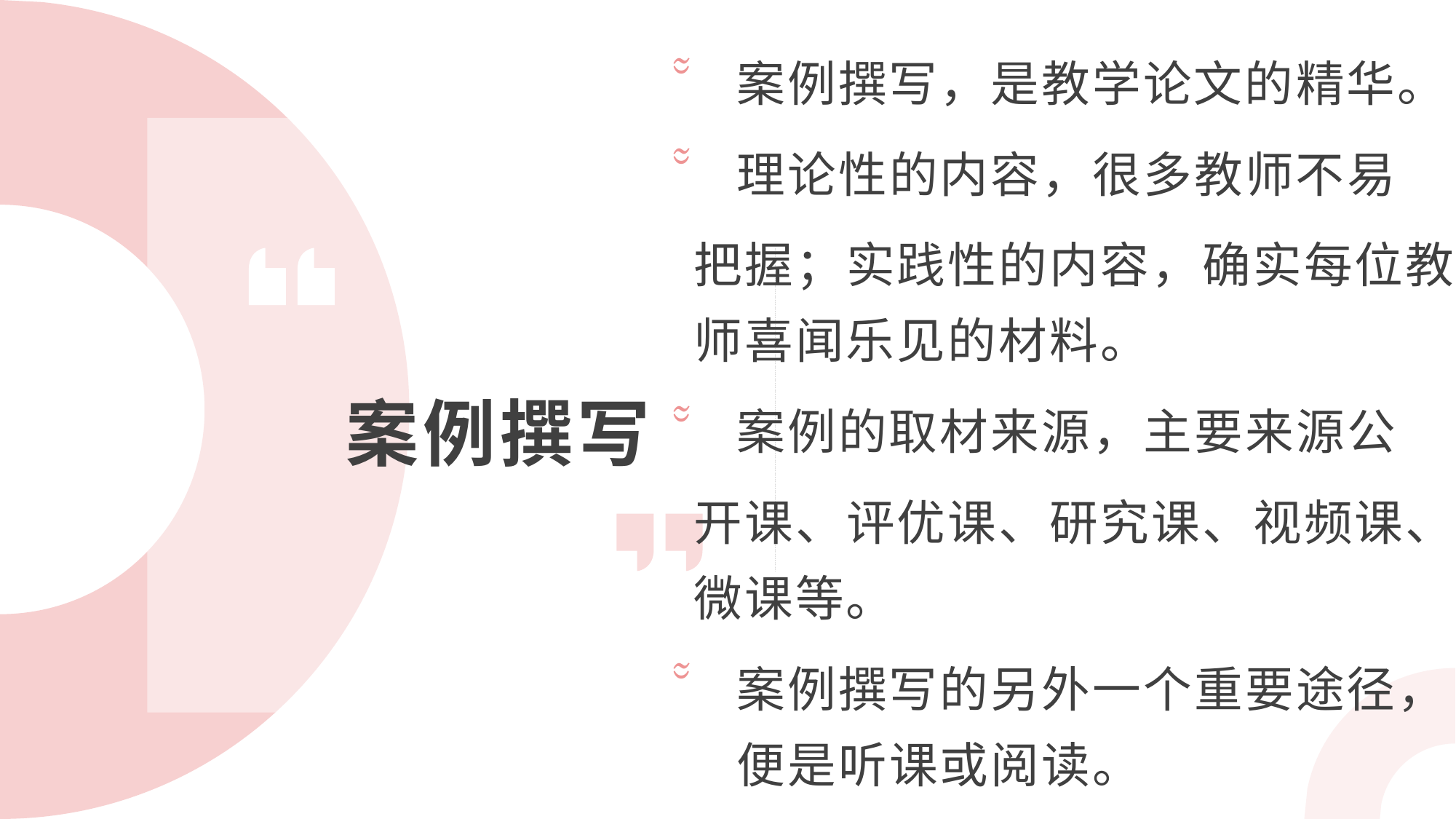

案例撰写，是教学论文的精华。
理论性的内容，很多教师不易
把握；实践性的内容，确实每位教师喜闻乐见的材料。
案例的取材来源，主要来源公
开课、评优课、研究课、视频课、微课等。
案例撰写的另外一个重要途径，便是听课或阅读。

    案例撰写